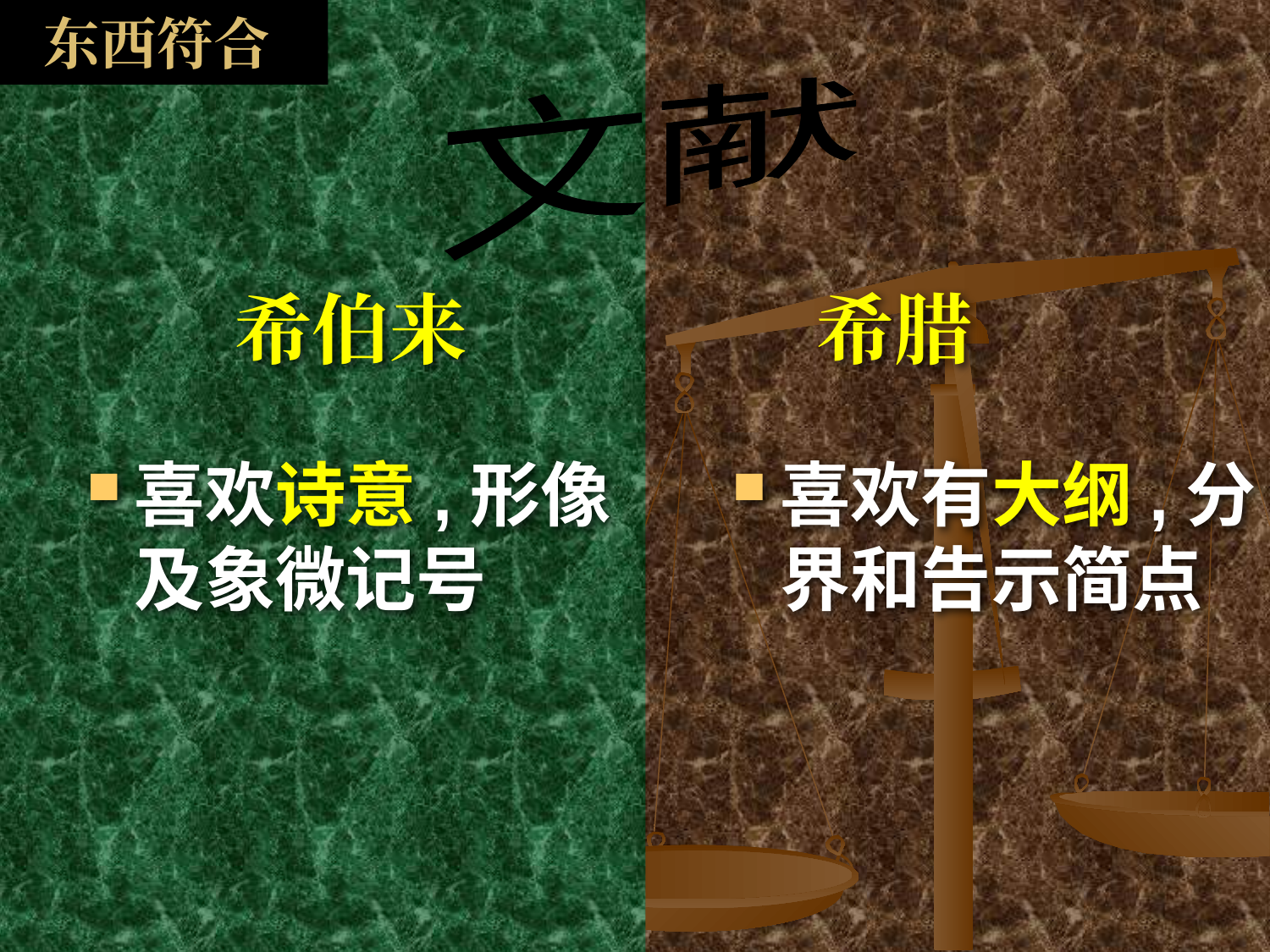

# 东西符合
文献
希伯来
希腊
喜欢诗意,形像及象微记号
喜欢有大纲,分界和告示简点